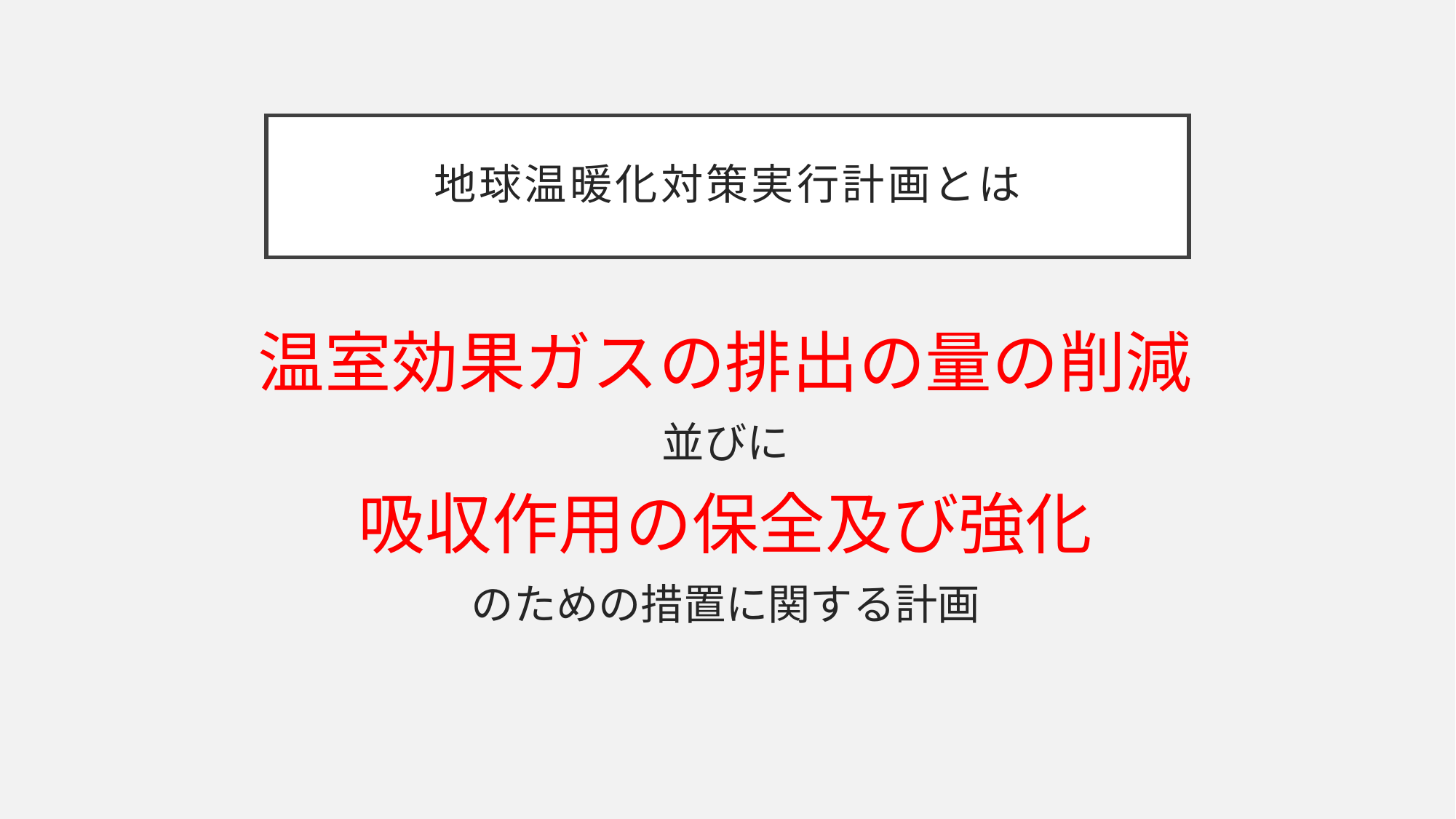

# 地球温暖化対策実行計画とは
温室効果ガスの排出の量の削減
並びに
吸収作用の保全及び強化
のための措置に関する計画